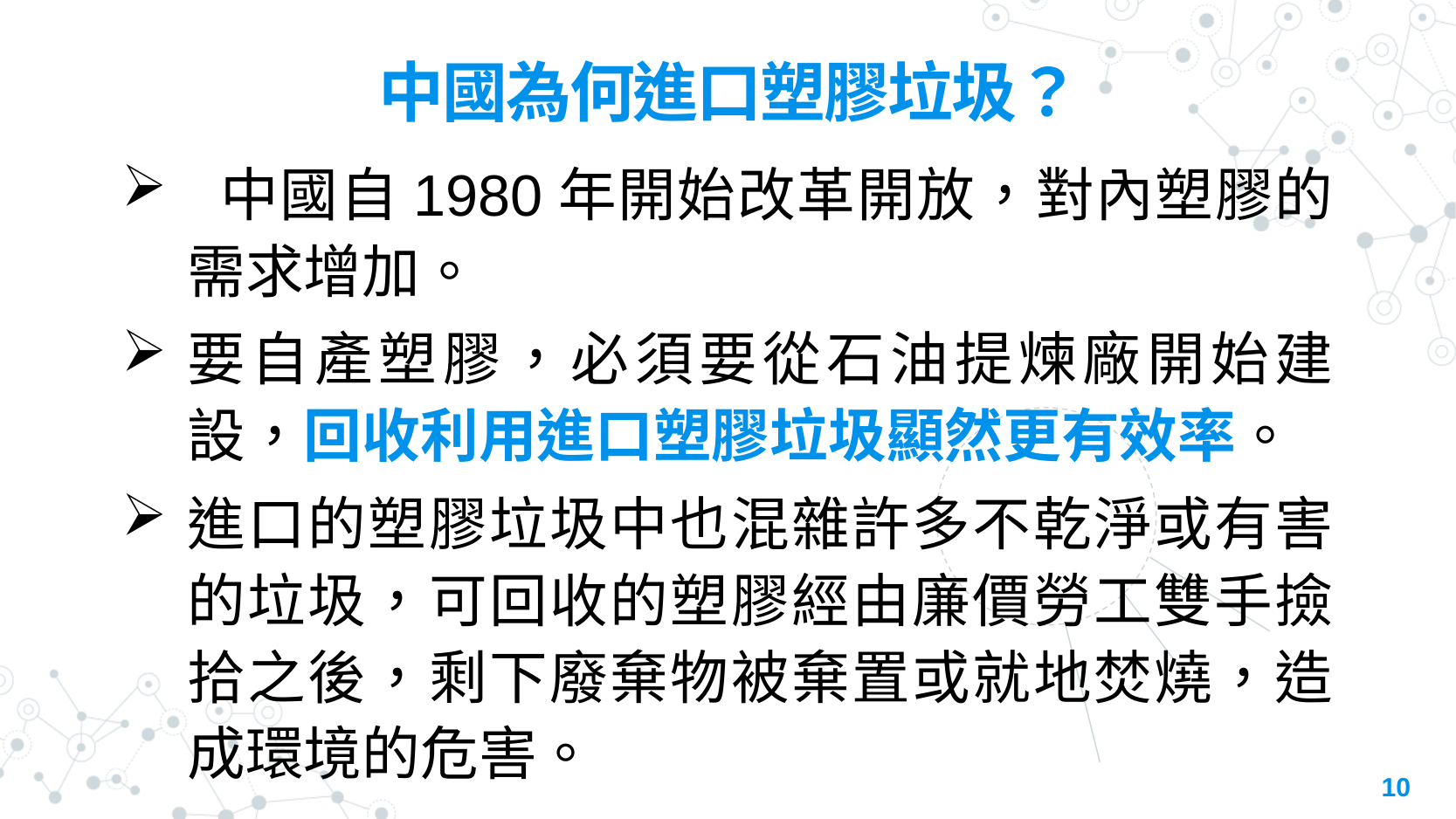

中國為何進口塑膠垃圾？
 中國自1980年開始改革開放，對內塑膠的需求增加。
要自產塑膠，必須要從石油提煉廠開始建設，回收利用進口塑膠垃圾顯然更有效率。
進口的塑膠垃圾中也混雜許多不乾淨或有害的垃圾，可回收的塑膠經由廉價勞工雙手撿拾之後，剩下廢棄物被棄置或就地焚燒，造成環境的危害。

10